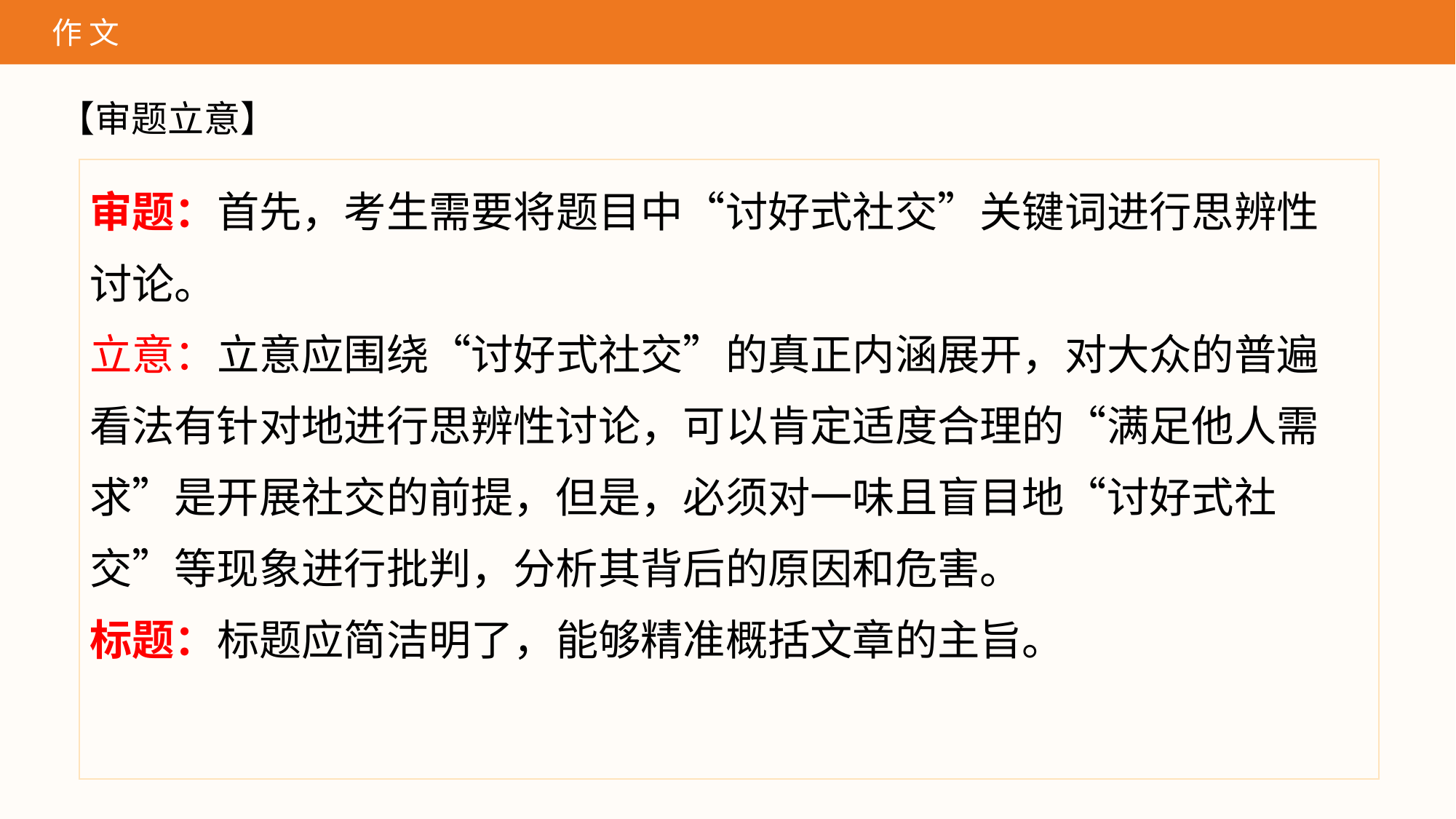

作 文
【审题立意】

审题：首先，考生需要将题目中“讨好式社交”关键词进行思辨性讨论。
立意：立意应围绕“讨好式社交”的真正内涵展开，对大众的普遍看法有针对地进行思辨性讨论，可以肯定适度合理的“满足他人需求”是开展社交的前提，但是，必须对一味且盲目地“讨好式社交”等现象进行批判，分析其背后的原因和危害。
标题：标题应简洁明了，能够精准概括文章的主旨。